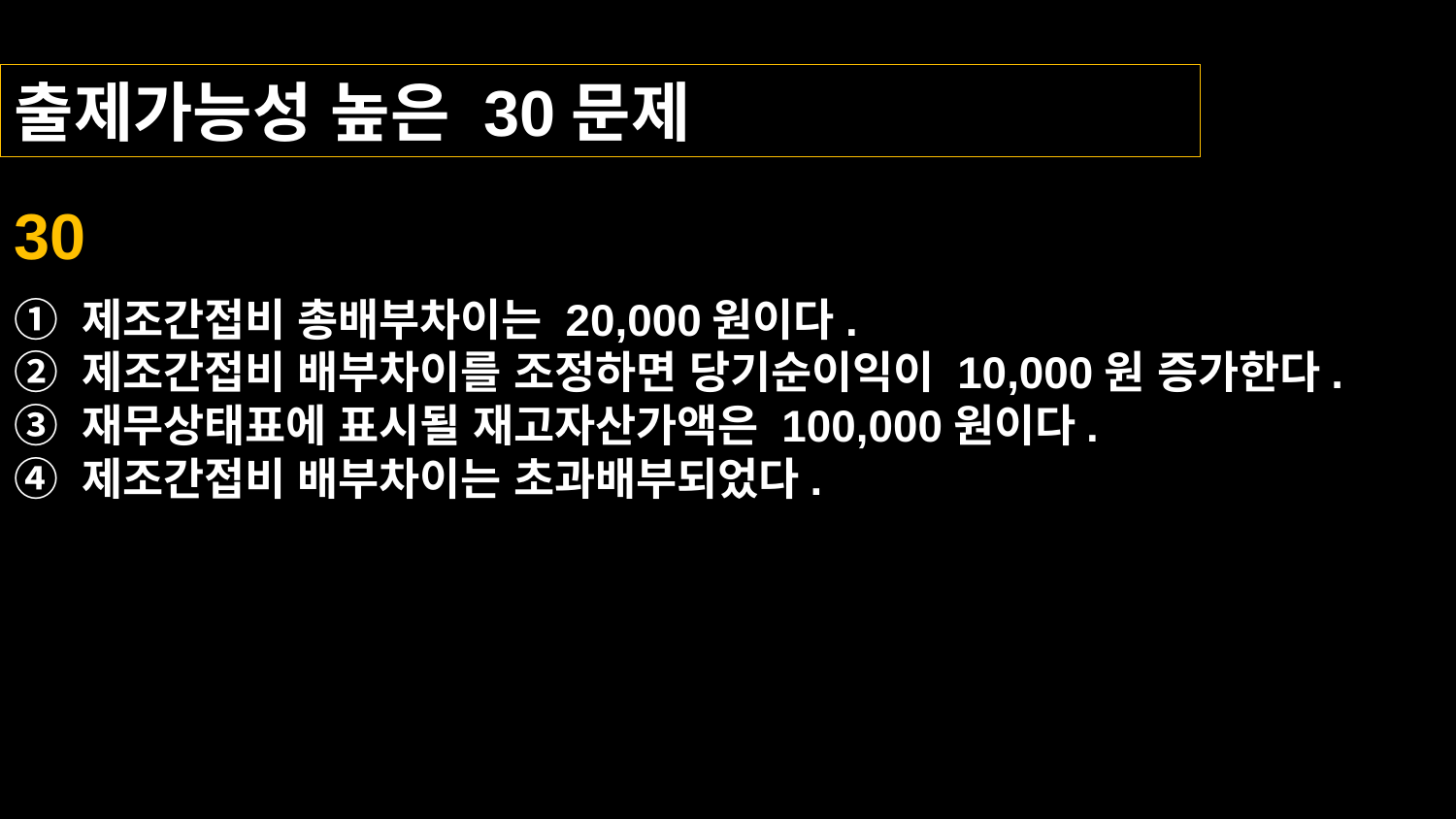

출제가능성 높은 30문제
30

① 제조간접비 총배부차이는 20,000원이다.
② 제조간접비 배부차이를 조정하면 당기순이익이 10,000원 증가한다.
③ 재무상태표에 표시될 재고자산가액은 100,000원이다.
④ 제조간접비 배부차이는 초과배부되었다.